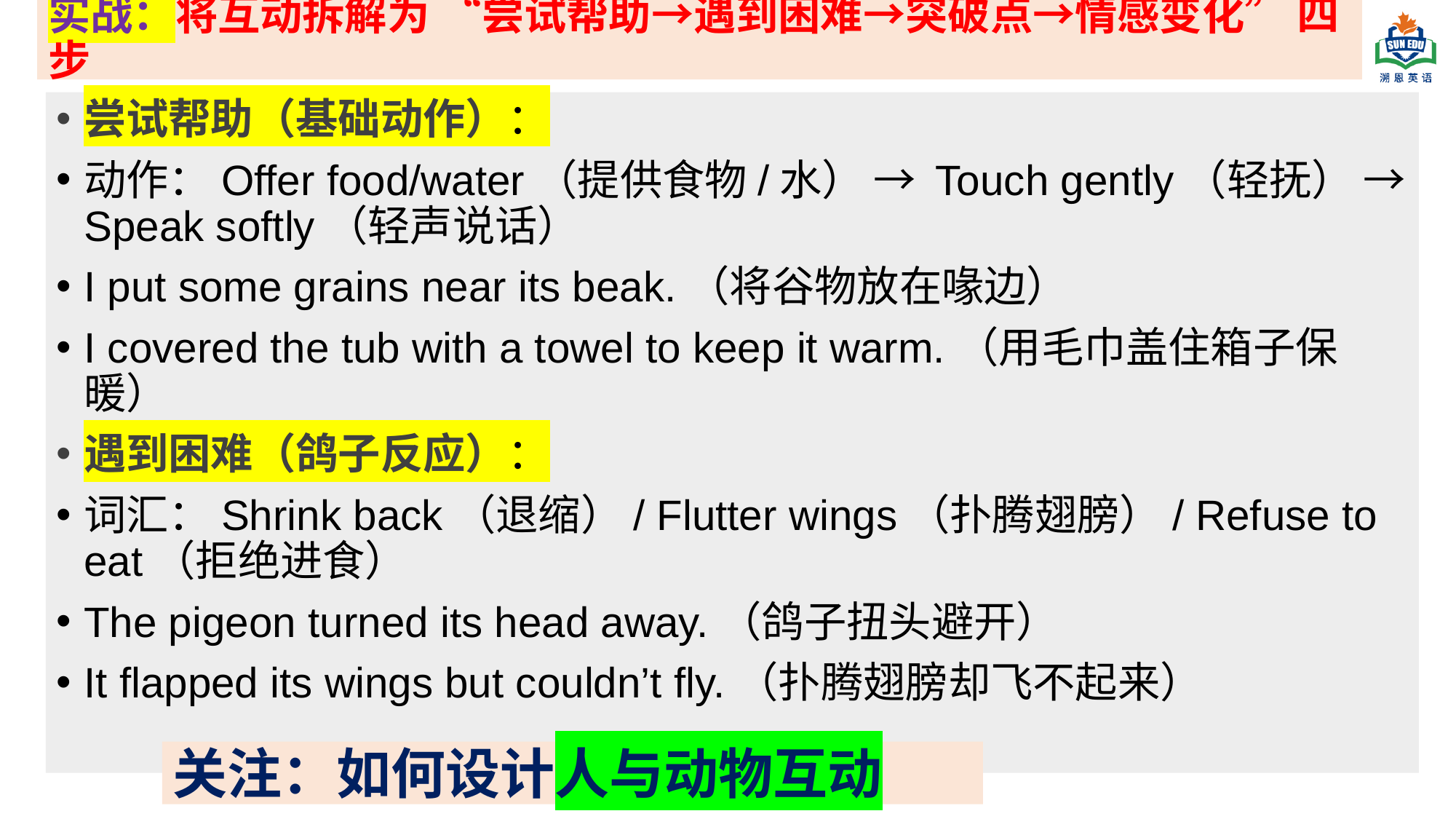

# 实战：将互动拆解为 “尝试帮助→遇到困难→突破点→情感变化” 四步
尝试帮助（基础动作）：
动作：Offer food/water（提供食物/水） → Touch gently（轻抚） → Speak softly（轻声说话）
I put some grains near its beak.（将谷物放在喙边）
I covered the tub with a towel to keep it warm.（用毛巾盖住箱子保暖）
遇到困难（鸽子反应）：
词汇：Shrink back（退缩）/ Flutter wings（扑腾翅膀）/ Refuse to eat（拒绝进食）
The pigeon turned its head away.（鸽子扭头避开）
It flapped its wings but couldn’t fly.（扑腾翅膀却飞不起来）

关注：如何设计人与动物互动